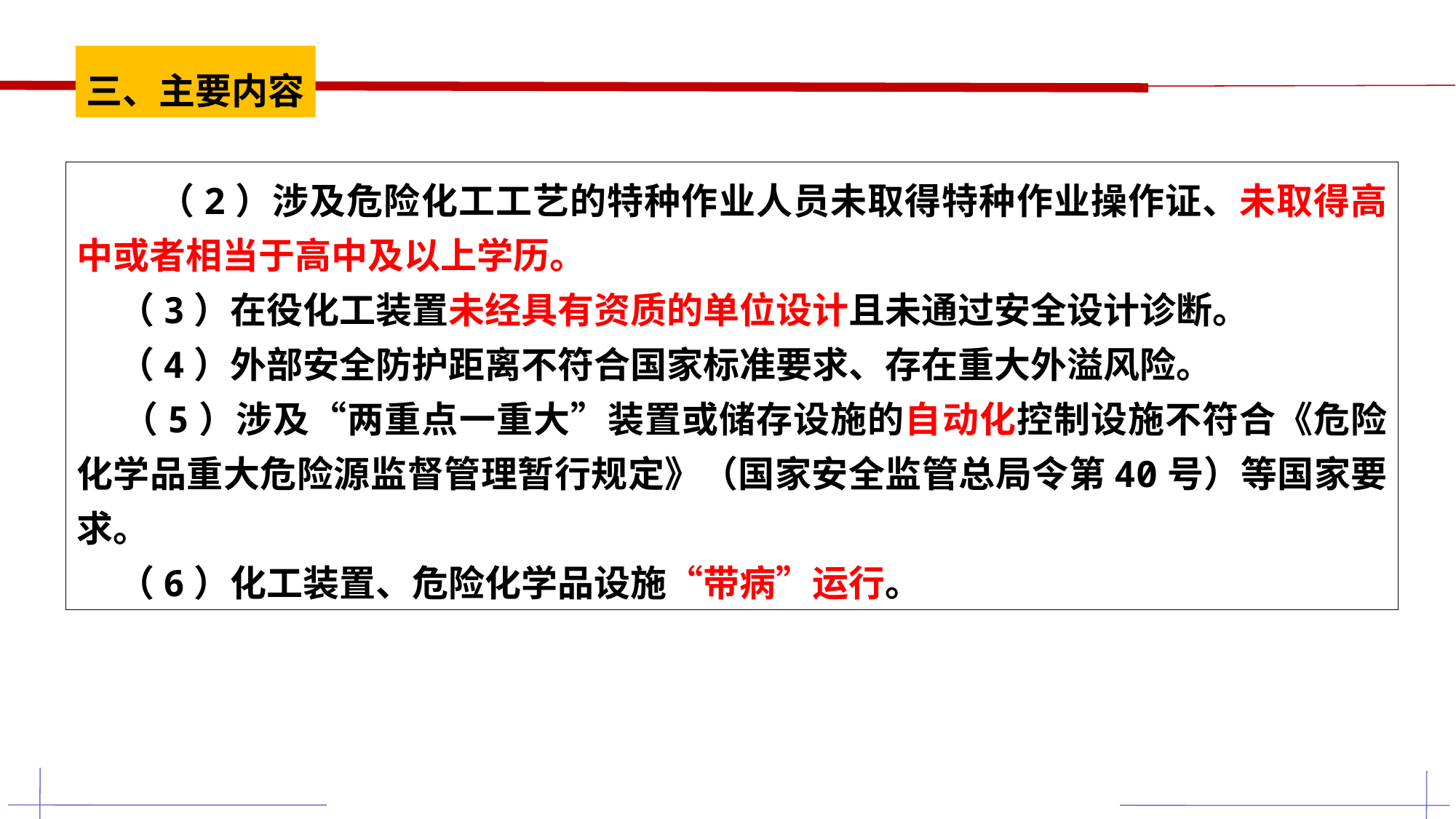

三、主要内容
        （2）涉及危险化工工艺的特种作业人员未取得特种作业操作证、未取得高中或者相当于高中及以上学历。
    （3）在役化工装置未经具有资质的单位设计且未通过安全设计诊断。
    （4）外部安全防护距离不符合国家标准要求、存在重大外溢风险。
    （5）涉及“两重点一重大”装置或储存设施的自动化控制设施不符合《危险化学品重大危险源监督管理暂行规定》（国家安全监管总局令第40号）等国家要求。
    （6）化工装置、危险化学品设施“带病”运行。
19